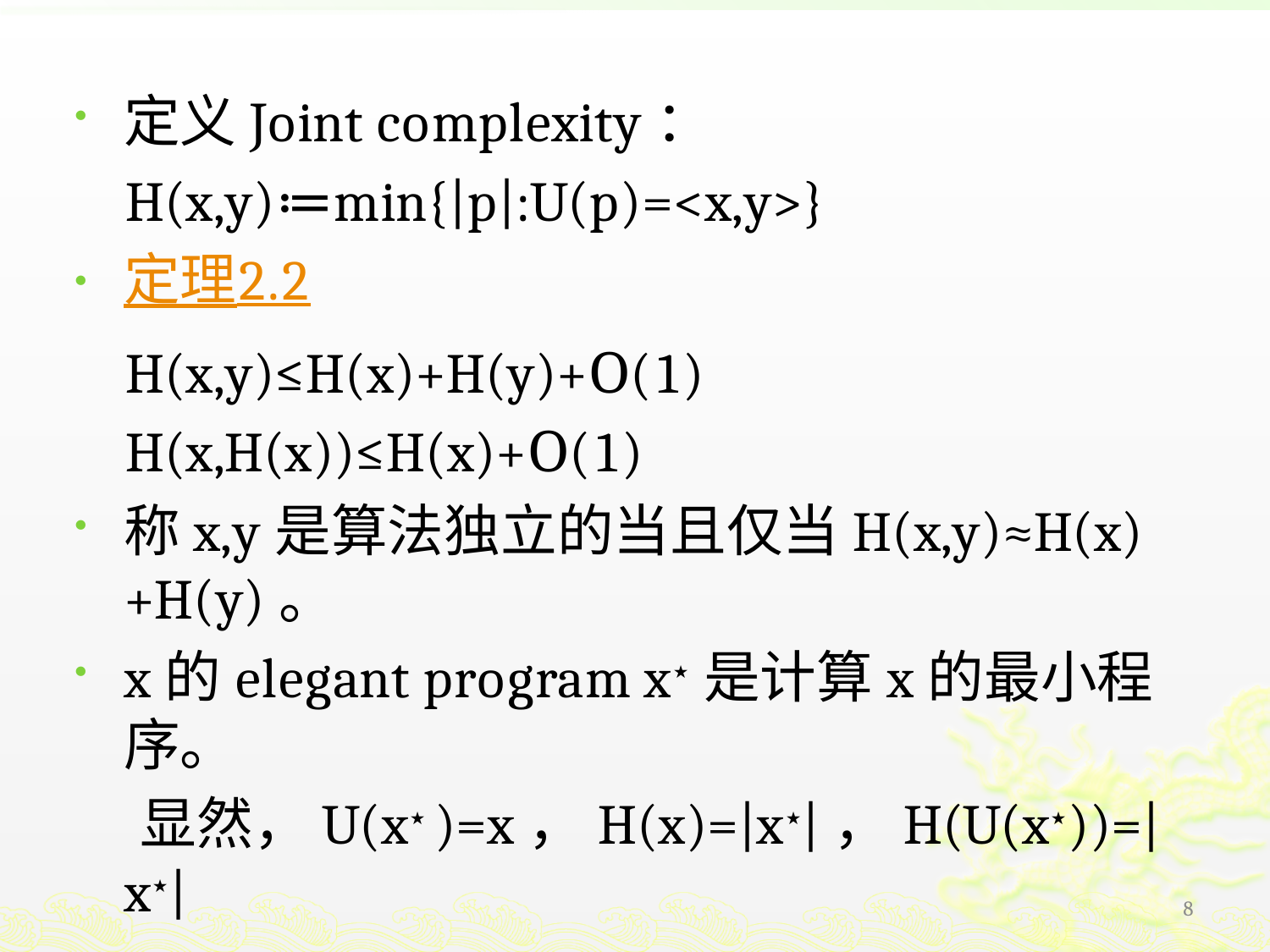

定义Joint complexity：
    H(x,y)≔min{|p|:U(p)=<x,y>}
定理2.2
    H(x,y)≤H(x)+H(y)+Ο(1)
    H(x,H(x))≤H(x)+Ο(1)
称x,y是算法独立的当且仅当H(x,y)≈H(x)+H(y)。
x的elegant program x⋆是计算x的最小程序。
    显然，U(x⋆ )=x，H(x)=|x⋆|，H(U(x⋆))=|x⋆|

8